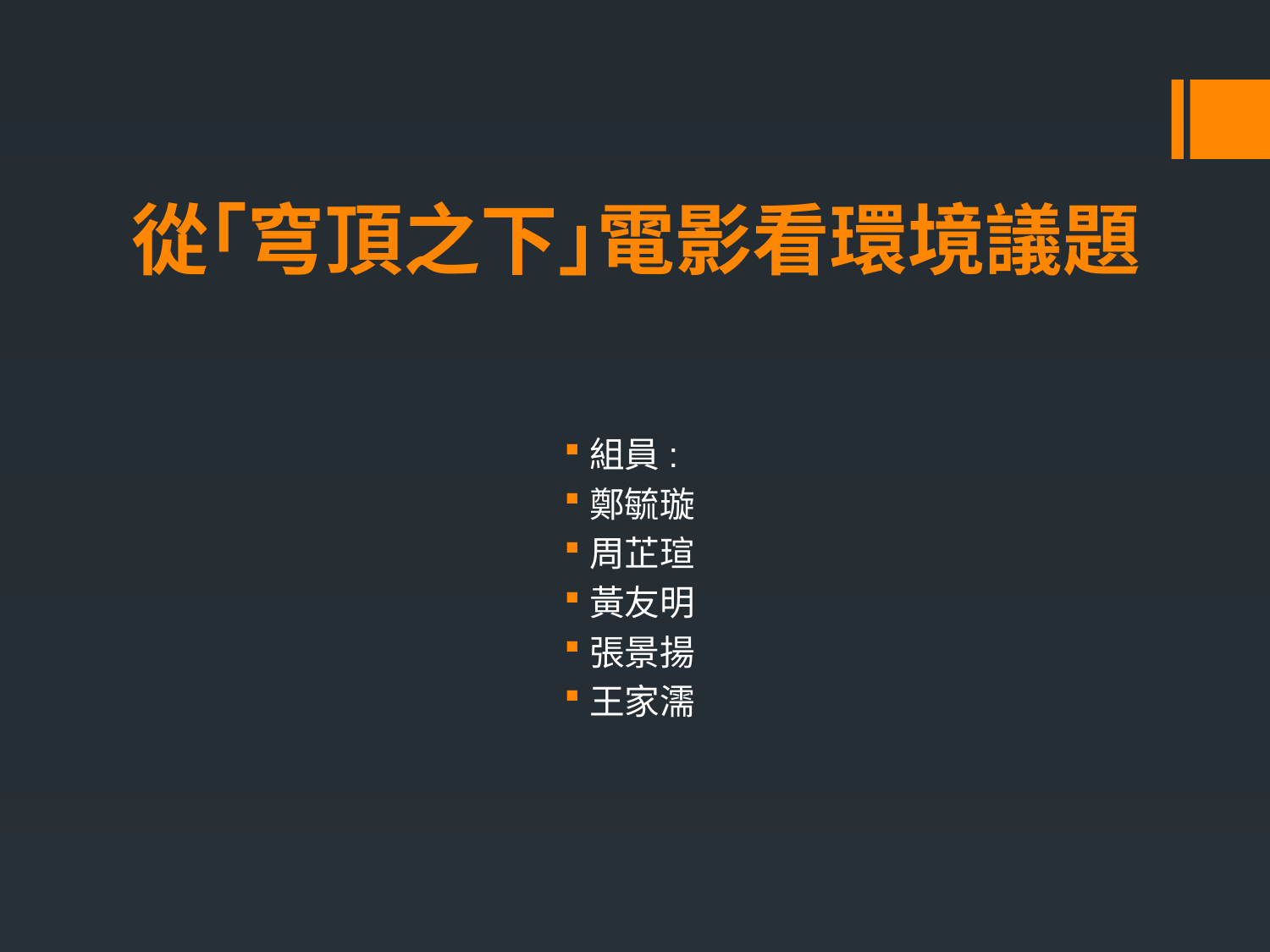

# 從｢穹頂之下｣電影看環境議題
組員:
鄭毓璇
周芷瑄
黃友明
張景揚
王家濡